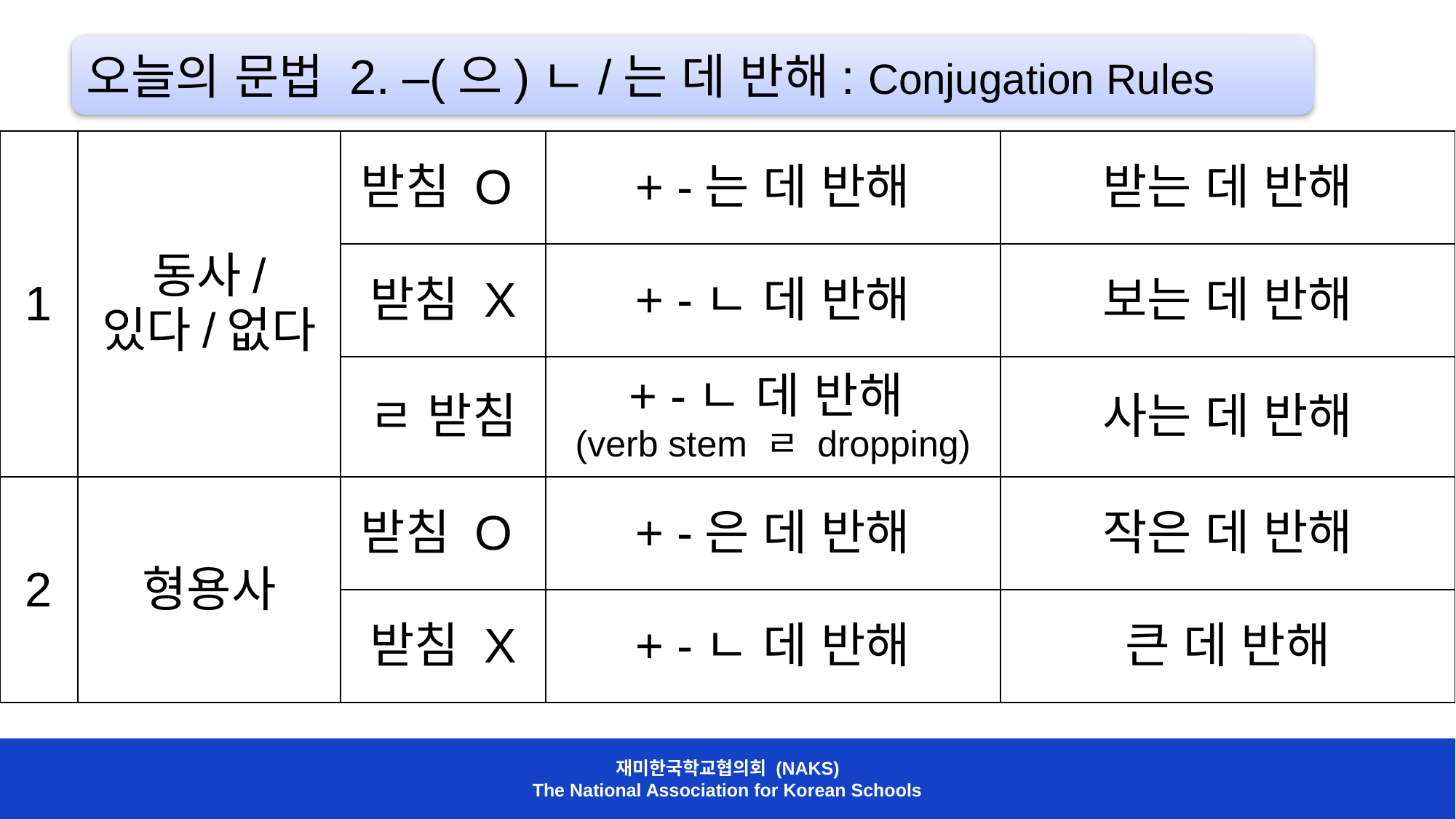

오늘의 문법 2. –(으)ㄴ/는 데 반해: Conjugation Rules
| 1 | 동사/ 있다/없다 | 받침 O | + -는 데 반해 | 받는 데 반해 |
| --- | --- | --- | --- | --- |
|  |  | 받침 X | + -ㄴ 데 반해 | 보는 데 반해 |
|  |  | ㄹ 받침 | + -ㄴ 데 반해 (verb stem ㄹ dropping) | 사는 데 반해 |
| 2 | 형용사 | 받침 O | + -은 데 반해 | 작은 데 반해 |
|  |  | 받침 X | + -ㄴ 데 반해 | 큰 데 반해 |
재미한국학교협의회 (NAKS)
The National Association for Korean Schools